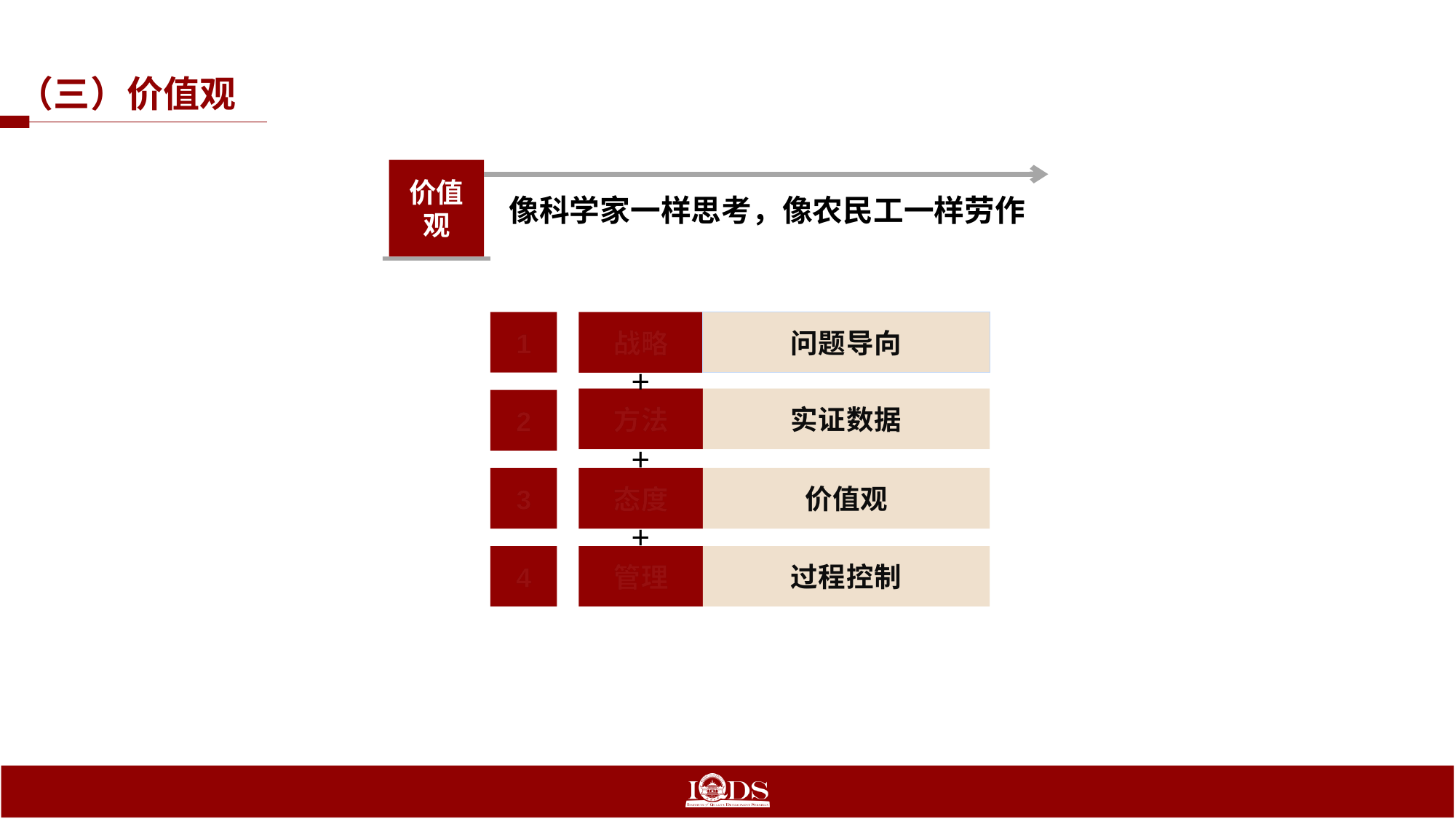

（三）价值观

价值观

像科学家一样思考，像农民工一样劳作

问题导向
1
战略
方法
实证数据
2
态度
价值观
3
管理
过程控制
4
+
+
+